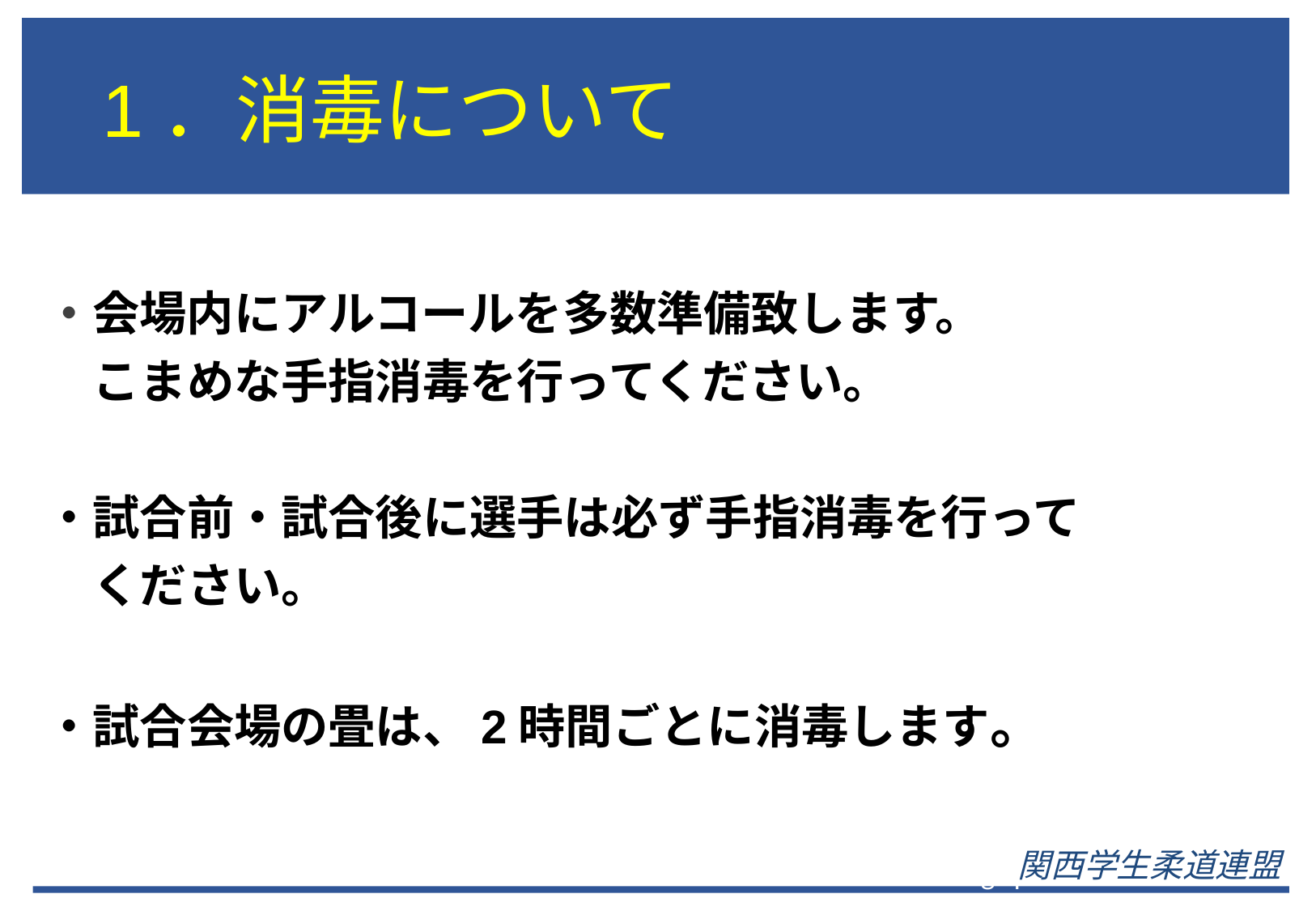

# 1．消毒について

・会場内にアルコールを多数準備致します。
　こまめな手指消毒を行ってください。

・試合前・試合後に選手は必ず手指消毒を行って
　ください。

・試合会場の畳は、2時間ごとに消毒します。

関西学生柔道連盟